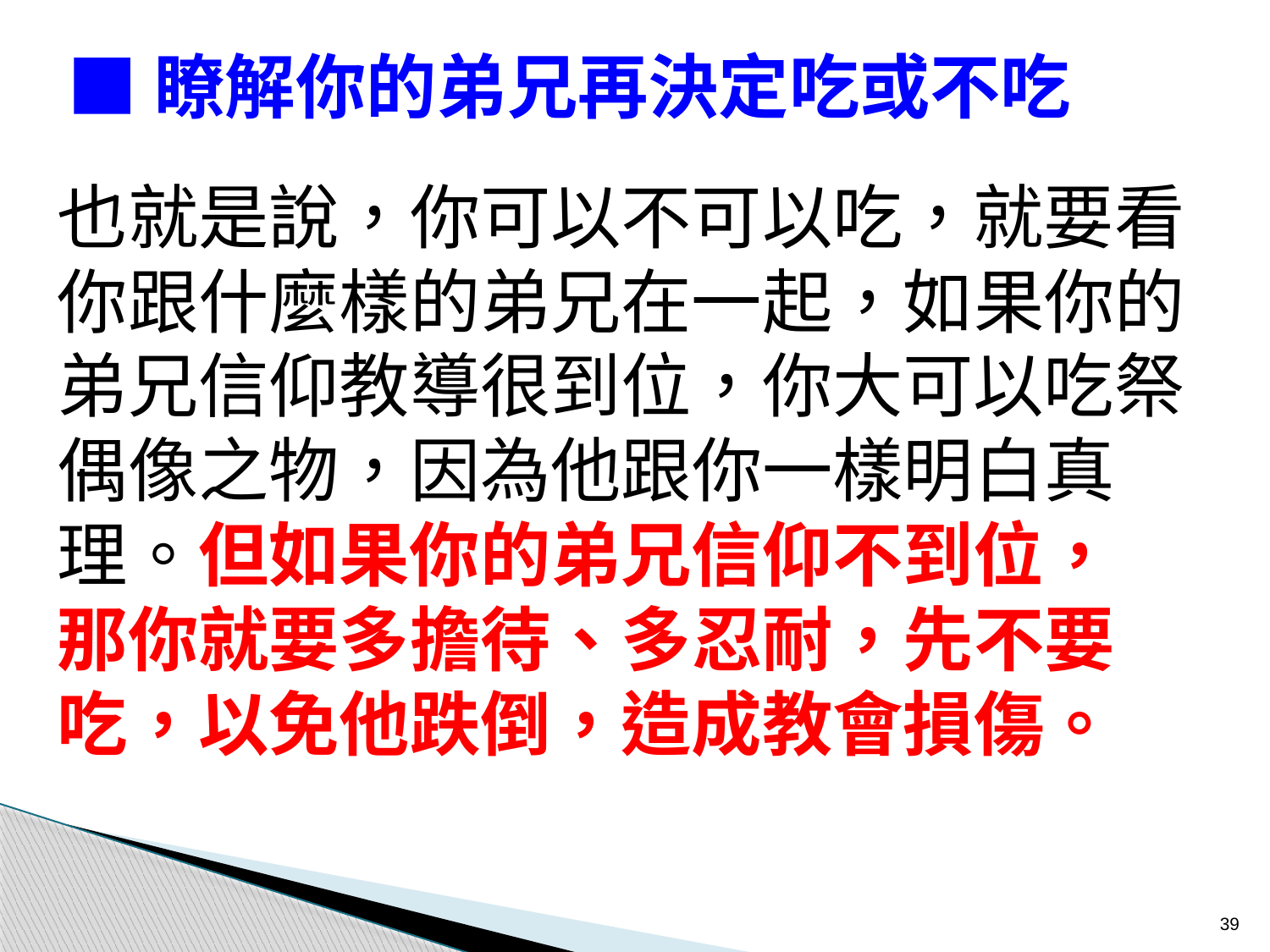

■瞭解你的弟兄再決定吃或不吃
也就是說，你可以不可以吃，就要看你跟什麼樣的弟兄在一起，如果你的弟兄信仰教導很到位，你大可以吃祭偶像之物，因為他跟你一樣明白真理。但如果你的弟兄信仰不到位，
那你就要多擔待、多忍耐，先不要吃，以免他跌倒，造成教會損傷。
39